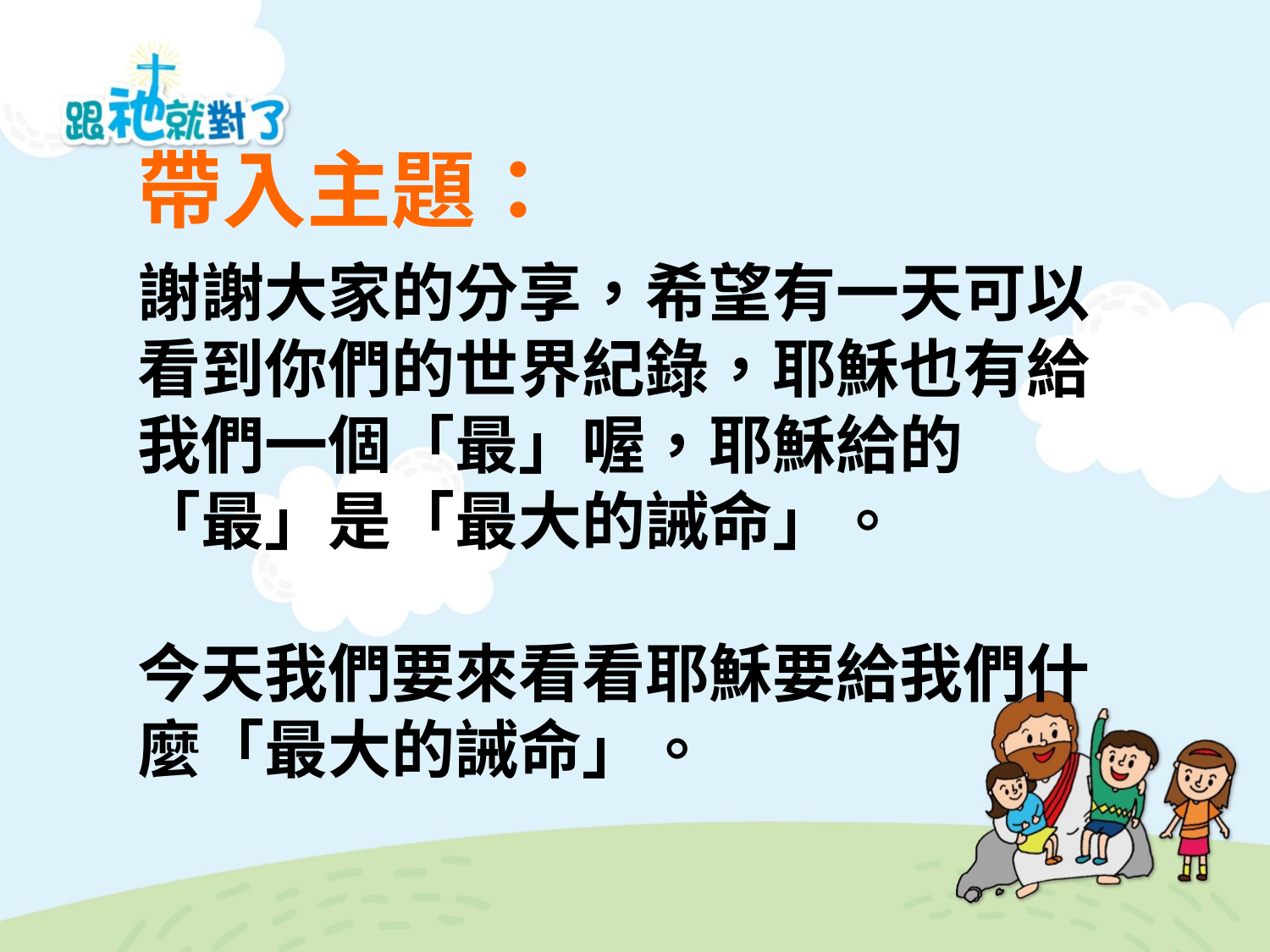

帶入主題：
謝謝大家的分享，希望有一天可以看到你們的世界紀錄，耶穌也有給我們一個「最」喔，耶穌給的「最」是「最大的誡命」。

今天我們要來看看耶穌要給我們什麼「最大的誡命」。